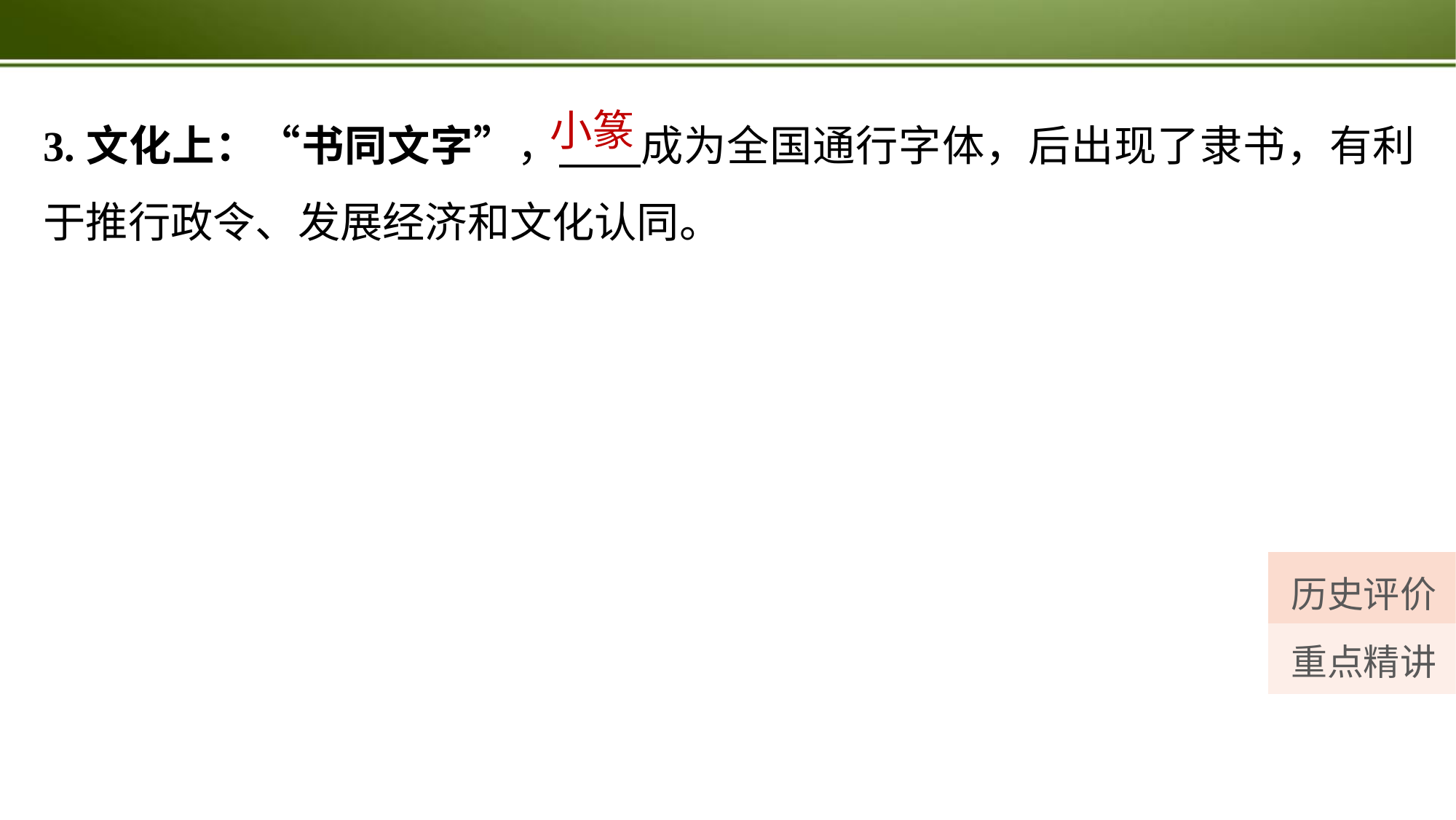

3.文化上：“书同文字”，        成为全国通行字体，后出现了隶书，有利于推行政令、发展经济和文化认同。
小篆
历史评价
|  |
| --- |
|  |
重点精讲